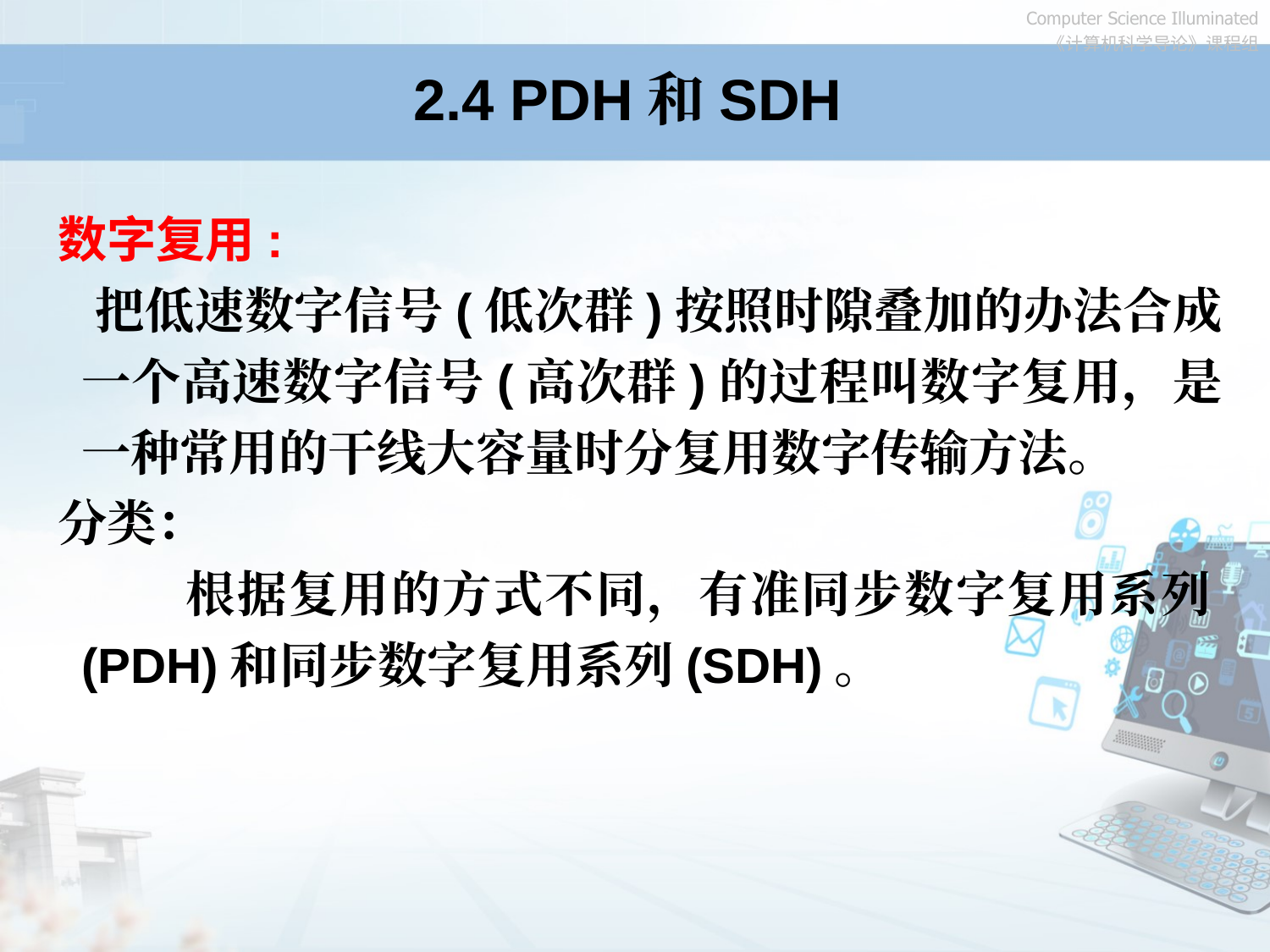

# 2.4 PDH和SDH
数字复用:
  把低速数字信号(低次群)按照时隙叠加的办法合成一个高速数字信号(高次群)的过程叫数字复用，是一种常用的干线大容量时分复用数字传输方法。
分类：
        根据复用的方式不同，有准同步数字复用系列(PDH)和同步数字复用系列(SDH)。